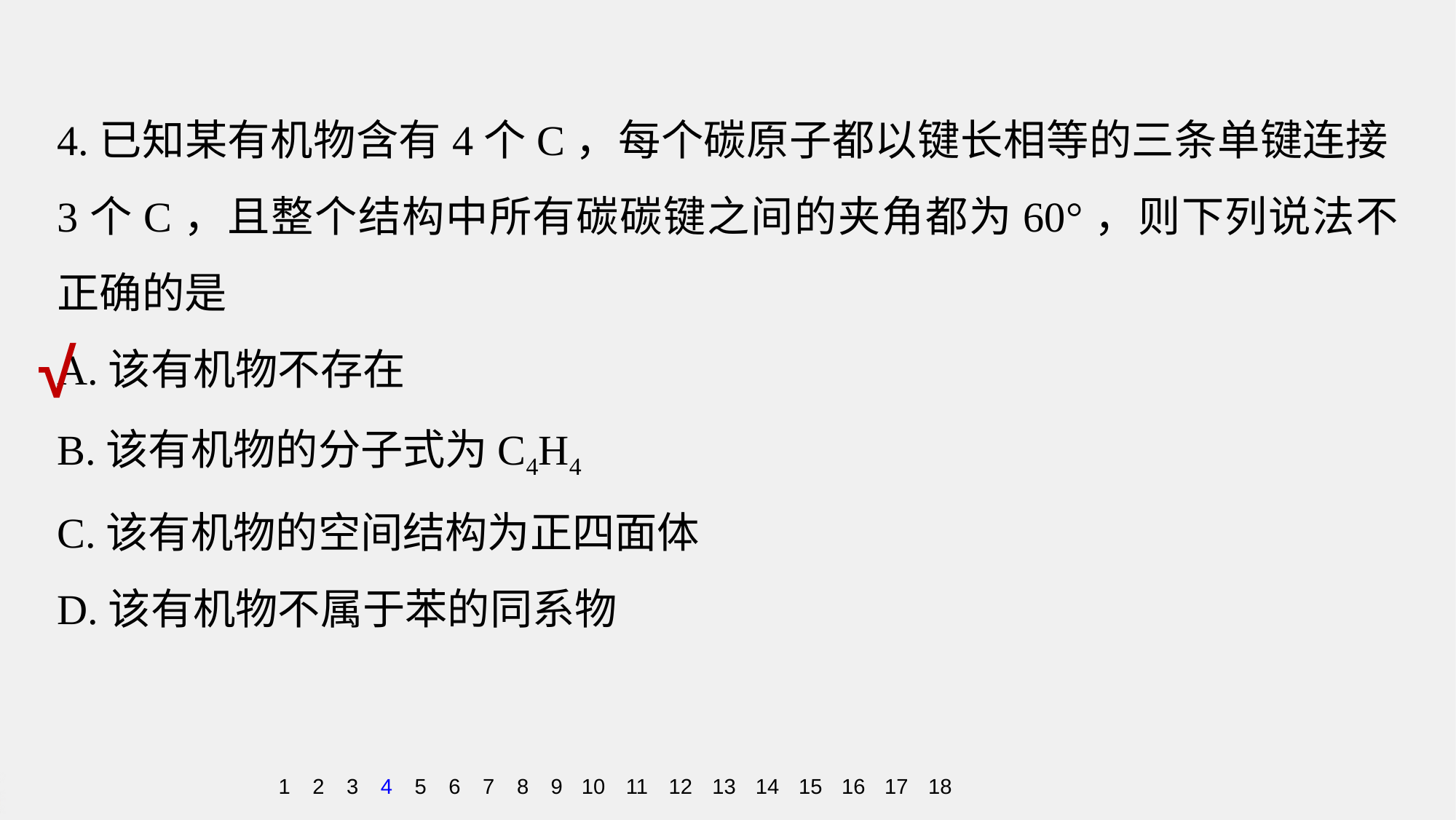

4.已知某有机物含有4个C，每个碳原子都以键长相等的三条单键连接3个C，且整个结构中所有碳碳键之间的夹角都为60°，则下列说法不正确的是
A.该有机物不存在
B.该有机物的分子式为C4H4
C.该有机物的空间结构为正四面体
D.该有机物不属于苯的同系物
√
1
2
3
4
5
6
7
8
9
10
11
12
13
14
15
16
17
18